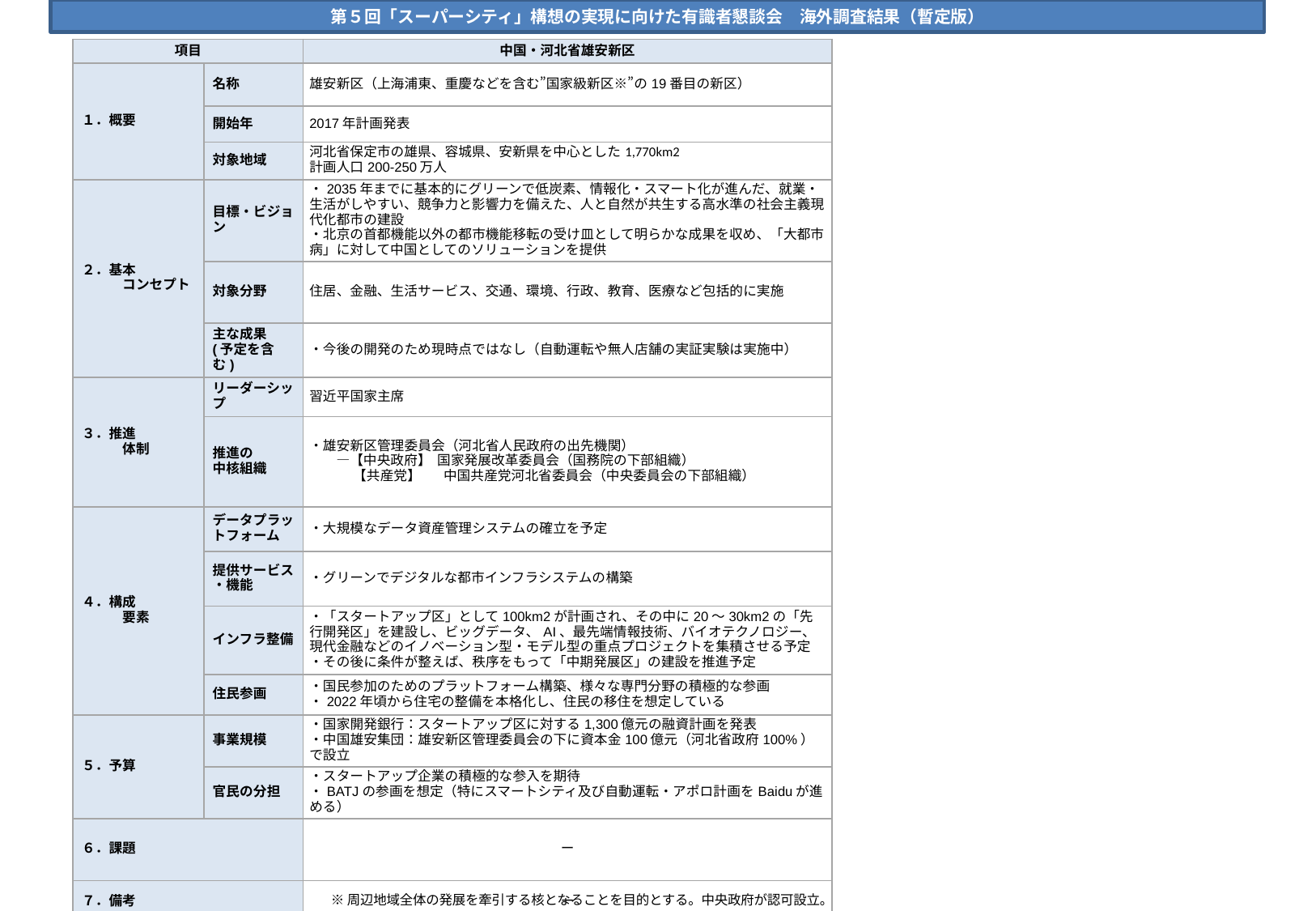

第５回「スーパーシティ」構想の実現に向けた有識者懇談会　海外調査結果（暫定版）
| 項目 |  | 中国・河北省雄安新区 |
| --- | --- | --- |
| １．概要 | 名称 | 雄安新区（上海浦東、重慶などを含む”国家級新区※”の19番目の新区） |
|  | 開始年 | 2017年計画発表 |
|  | 対象地域 | 河北省保定市の雄県、容城県、安新県を中心とした1,770km2 計画人口200-250万人 |
| ２．基本 　　　コンセプト | 目標・ビジョン | ・2035年までに基本的にグリーンで低炭素、情報化・スマート化が進んだ、就業・生活がしやすい、競争力と影響力を備えた、人と自然が共生する高水準の社会主義現代化都市の建設 ・北京の首都機能以外の都市機能移転の受け皿として明らかな成果を収め、「大都市病」に対して中国としてのソリューションを提供 |
|  | 対象分野 | 住居、金融、生活サービス、交通、環境、行政、教育、医療など包括的に実施 |
|  | 主な成果 (予定を含む) | ・今後の開発のため現時点ではなし（自動運転や無人店舗の実証実験は実施中） |
| ３．推進 　　　体制 | リーダーシップ | 習近平国家主席 |
|  | 推進の 中核組織 | ・雄安新区管理委員会（河北省人民政府の出先機関） 　　―【中央政府】 国家発展改革委員会（国務院の下部組織） 　　　 【共産党】　 中国共産党河北省委員会（中央委員会の下部組織） |
| ４．構成 　　　要素 | データプラットフォーム | ・大規模なデータ資産管理システムの確立を予定 |
|  | 提供サービス ・機能 | ・グリーンでデジタルな都市インフラシステムの構築 |
|  | インフラ整備 | ・「スタートアップ区」として100km2が計画され、その中に20～30km2の「先行開発区」を建設し、ビッグデータ、AI、最先端情報技術、バイオテクノロジー、現代金融などのイノベーション型・モデル型の重点プロジェクトを集積させる予定 ・その後に条件が整えば、秩序をもって「中期発展区」の建設を推進予定 |
|  | 住民参画 | ・国民参加のためのプラットフォーム構築、様々な専門分野の積極的な参画 ・2022年頃から住宅の整備を本格化し、住民の移住を想定している |
| ５．予算 | 事業規模 | ・国家開発銀行：スタートアップ区に対する1,300億元の融資計画を発表 ・中国雄安集団：雄安新区管理委員会の下に資本金100億元（河北省政府100%）で設立 |
|  | 官民の分担 | ・スタートアップ企業の積極的な参入を期待 ・BATJの参画を想定（特にスマートシティ及び自動運転・アポロ計画をBaiduが進める） |
| ６．課題 |  | ー |
| ７．備考 |  | ー |
※周辺地域全体の発展を牽引する核となることを目的とする。中央政府が認可設立。